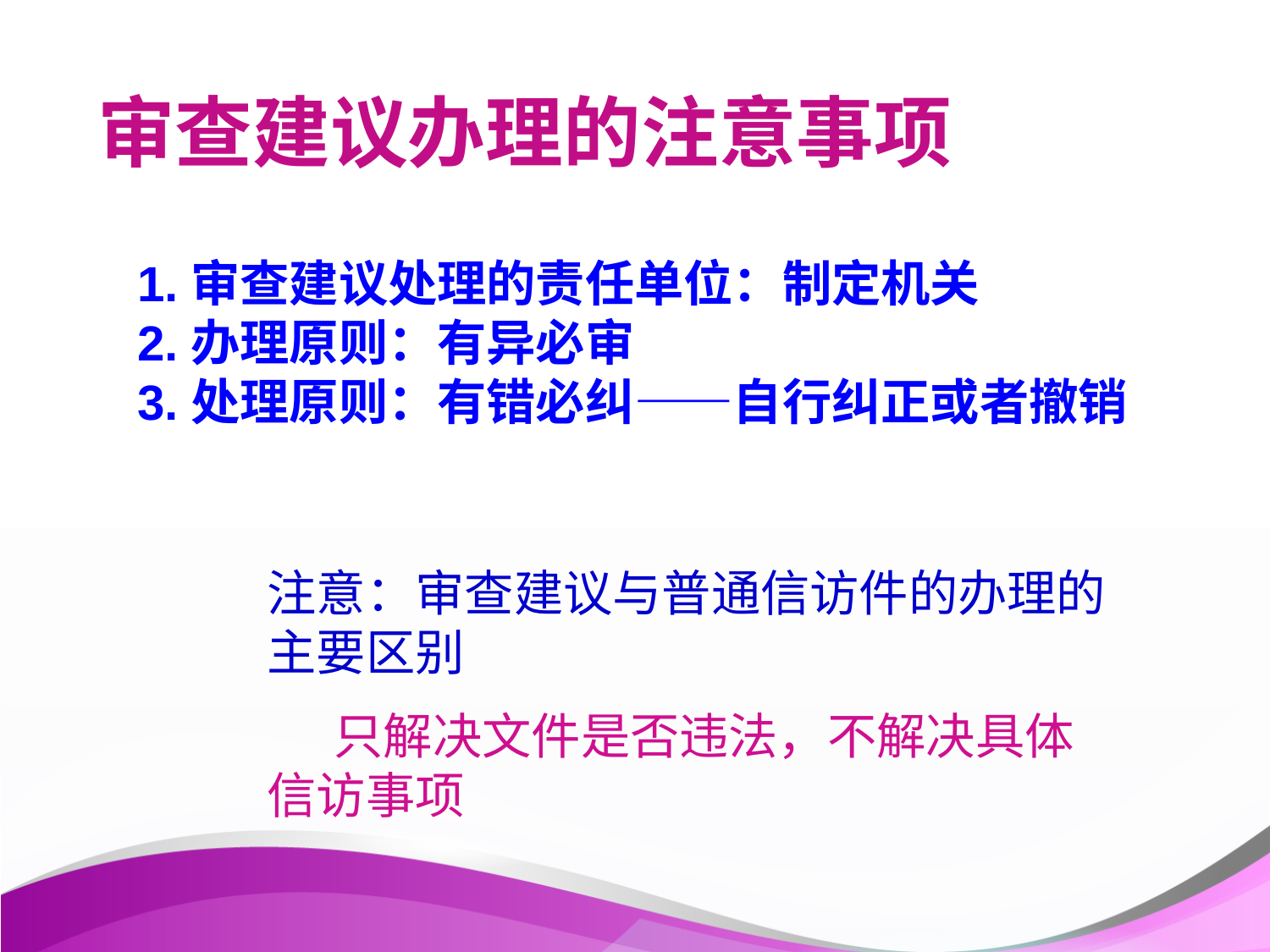

# 审查建议办理的注意事项
1.审查建议处理的责任单位：制定机关
2.办理原则：有异必审
3.处理原则：有错必纠——自行纠正或者撤销

注意：审查建议与普通信访件的办理的主要区别
     只解决文件是否违法，不解决具体信访事项